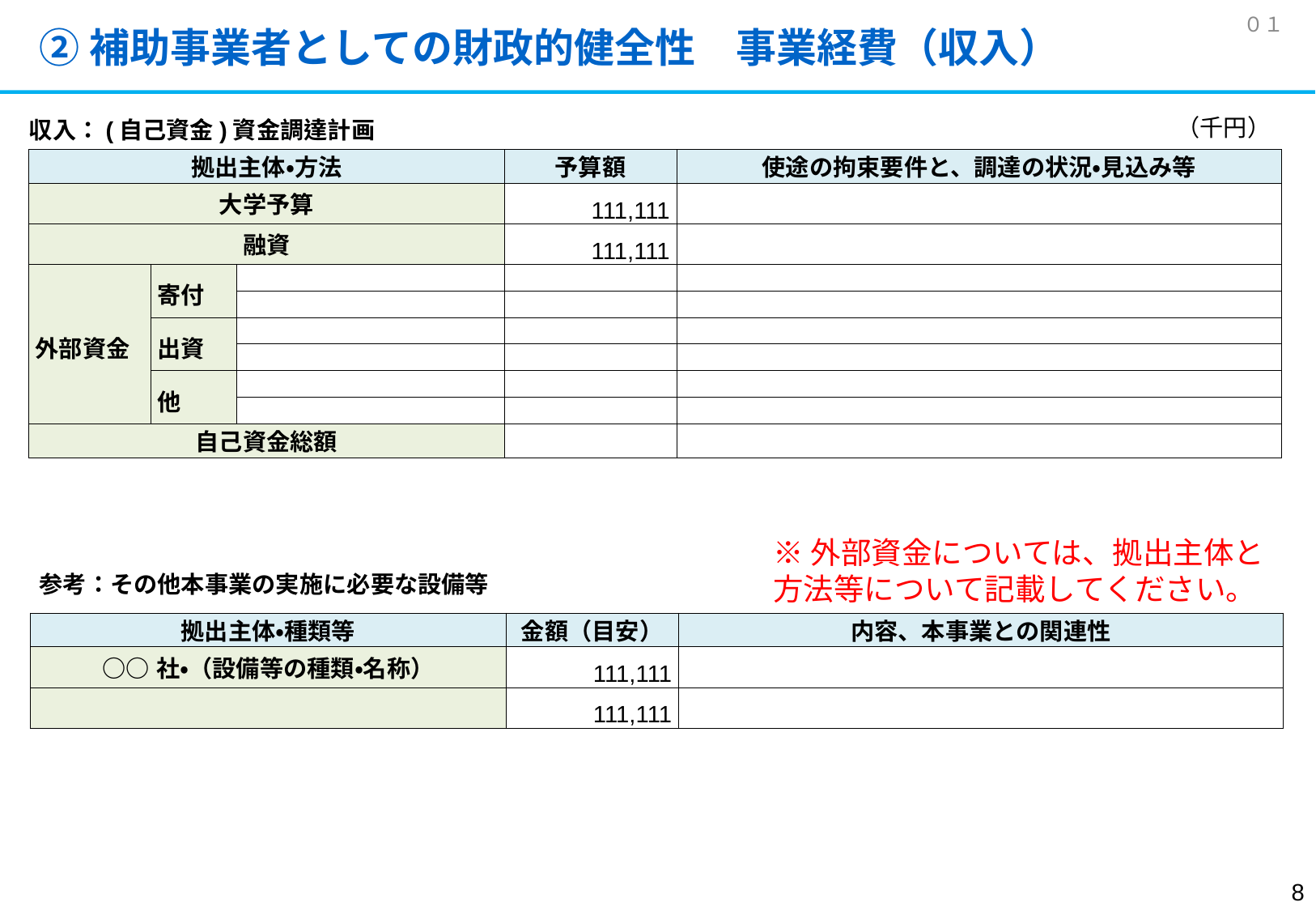

０１
# ②補助事業者としての財政的健全性　事業経費（収入）
（千円）
収入：(自己資金)資金調達計画
| 拠出主体・方法 |  |  | 予算額 | 使途の拘束要件と、調達の状況・見込み等 |
| --- | --- | --- | --- | --- |
| 大学予算 |  |  | 111,111 |  |
| 融資 |  |  | 111,111 |  |
| 外部資金 | 寄付 |  |  |  |
|  |  |  |  |  |
|  | 出資 |  |  |  |
|  |  |  |  |  |
|  | 他 |  |  |  |
|  |  |  |  |  |
| 自己資金総額 |  |  |  |  |
※外部資金については、拠出主体と方法等について記載してください。
参考：その他本事業の実施に必要な設備等
| 拠出主体・種類等 | 金額（目安） | 内容、本事業との関連性 |
| --- | --- | --- |
| ○○社・（設備等の種類・名称） | 111,111 |  |
|  | 111,111 |  |
8